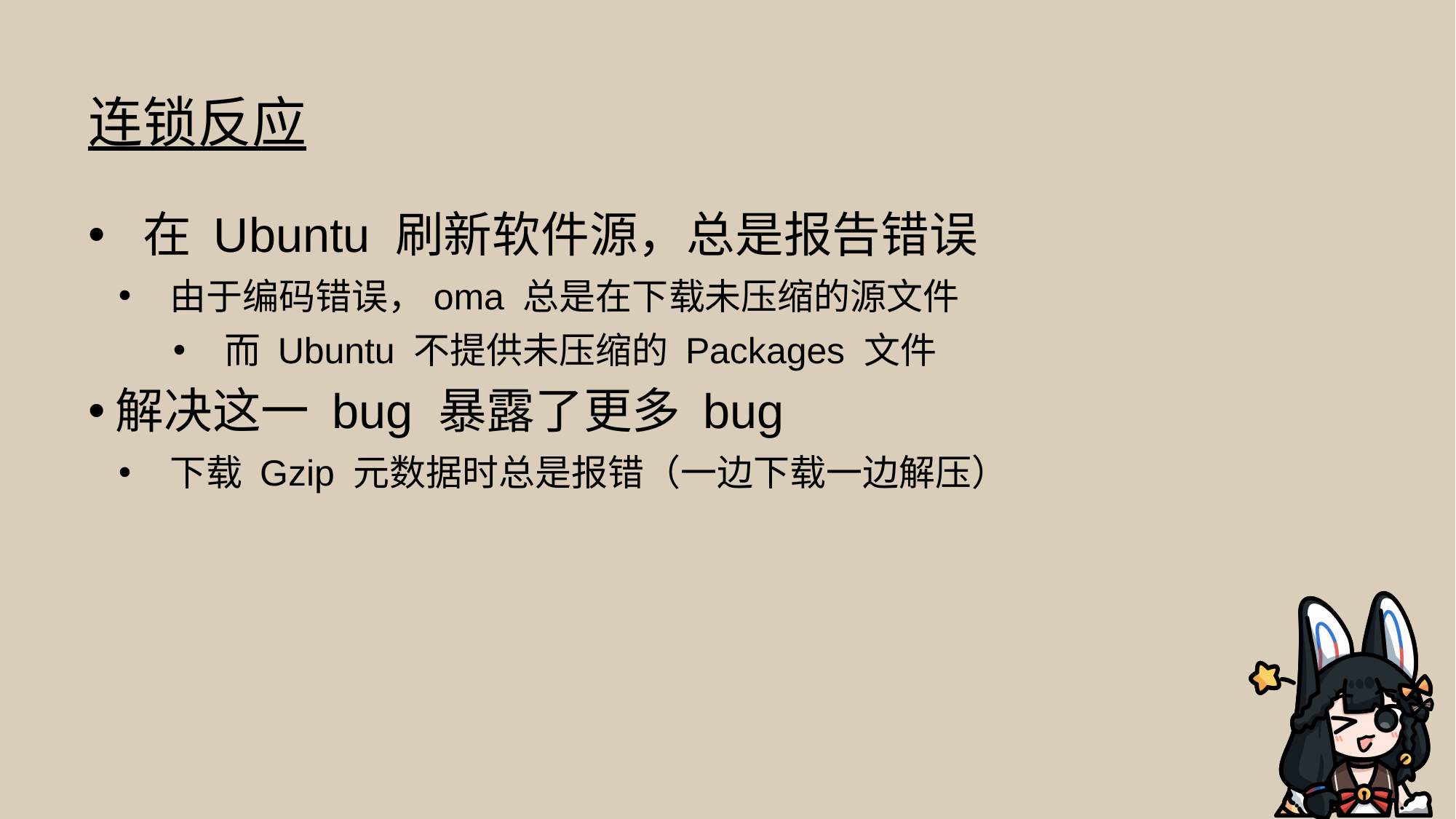

# 连锁反应
在 Ubuntu 刷新软件源，总是报告错误
由于编码错误，oma 总是在下载未压缩的源文件
而 Ubuntu 不提供未压缩的 Packages 文件
解决这一 bug 暴露了更多 bug
下载 Gzip 元数据时总是报错（一边下载一边解压）